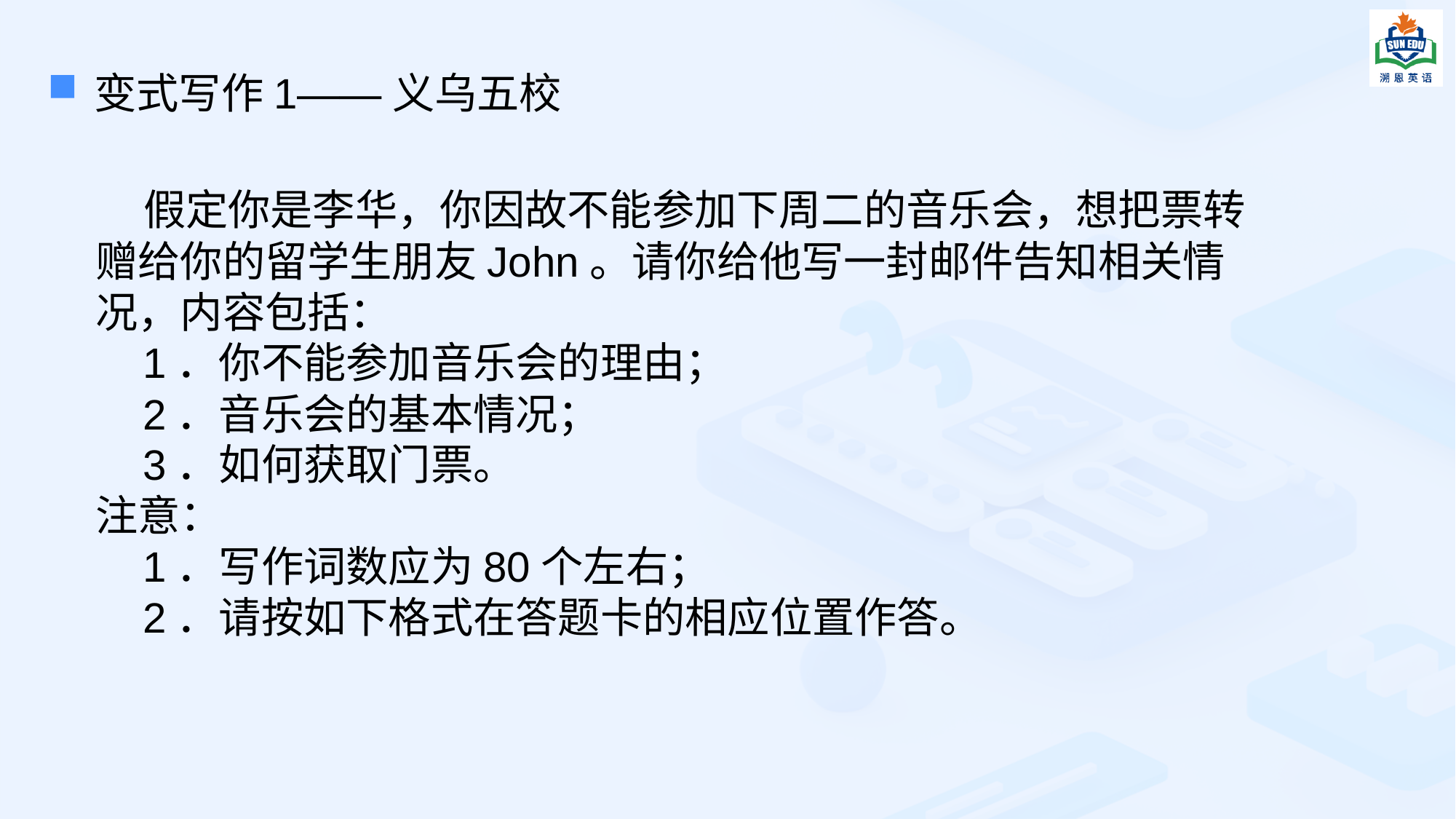

变式写作1——义乌五校
    假定你是李华，你因故不能参加下周二的音乐会，想把票转赠给你的留学生朋友John。请你给他写一封邮件告知相关情况，内容包括：
    1．你不能参加音乐会的理由；
    2．音乐会的基本情况；
    3．如何获取门票。
注意：
    1．写作词数应为80个左右；
    2．请按如下格式在答题卡的相应位置作答。